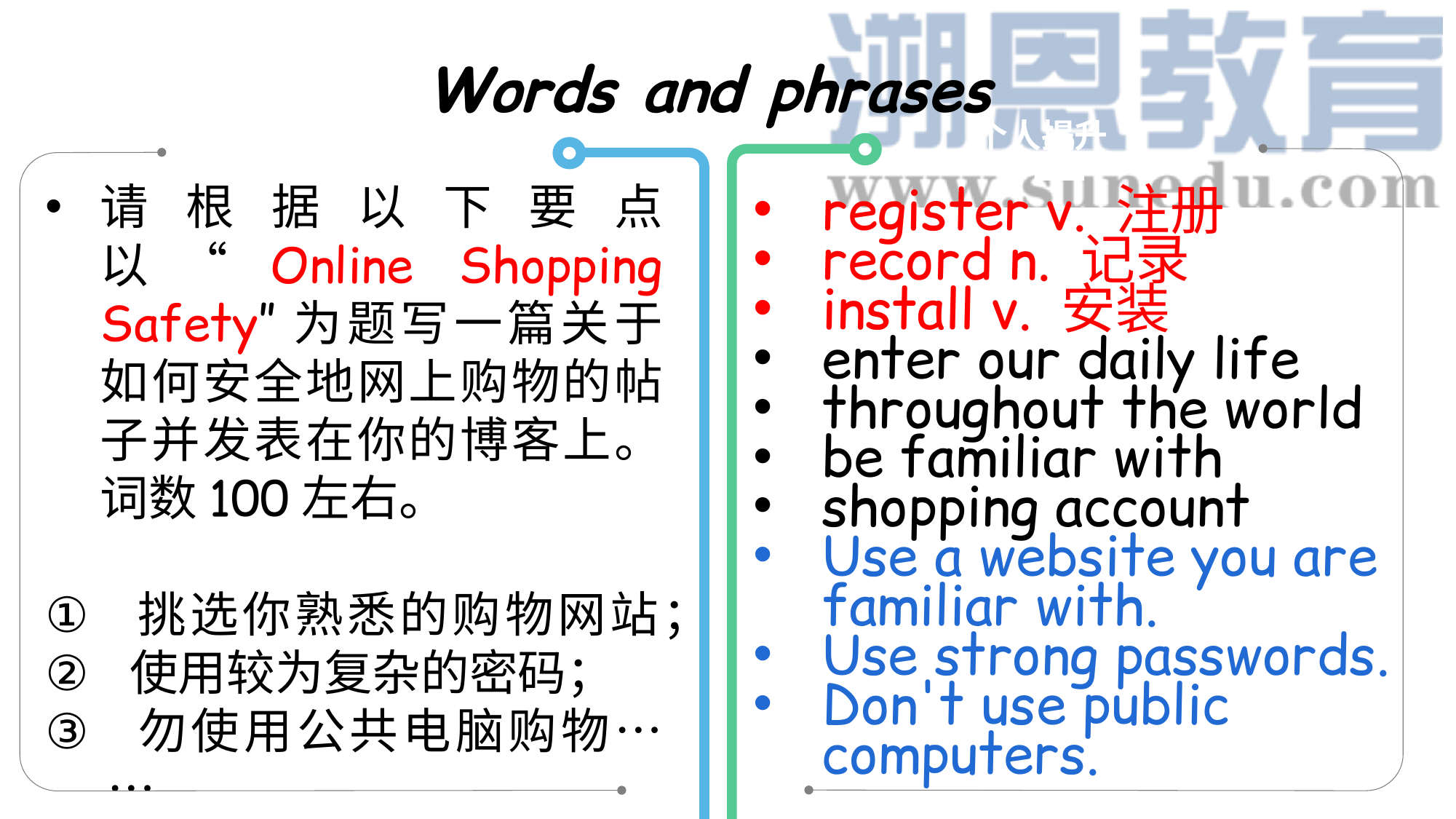

Words and phrases
个人提升

请根据以下要点以“Online Shopping Safety”为题写一篇关于如何安全地网上购物的帖子并发表在你的博客上。词数100左右。

 挑选你熟悉的购物网站；
 使用较为复杂的密码；
 勿使用公共电脑购物……
register v. 注册
record n. 记录
install v. 安装
enter our daily life
throughout the world
be familiar with
shopping account
Use a website you are familiar with.
Use strong passwords.
Don't use public computers.